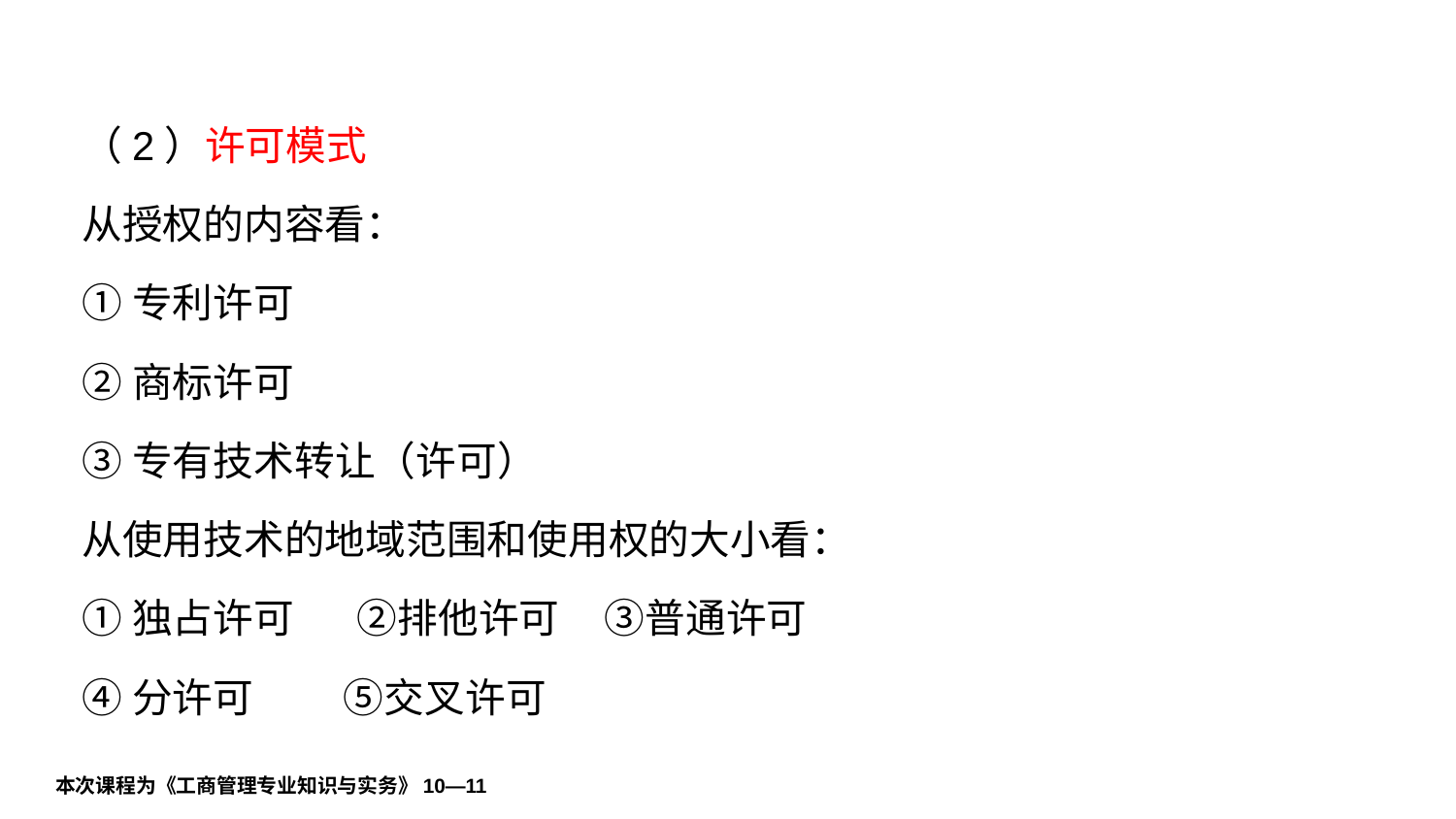

#
（2）许可模式
从授权的内容看：
①专利许可
②商标许可
③专有技术转让（许可）
从使用技术的地域范围和使用权的大小看：
①独占许可       ②排他许可     ③普通许可
④分许可          ⑤交叉许可